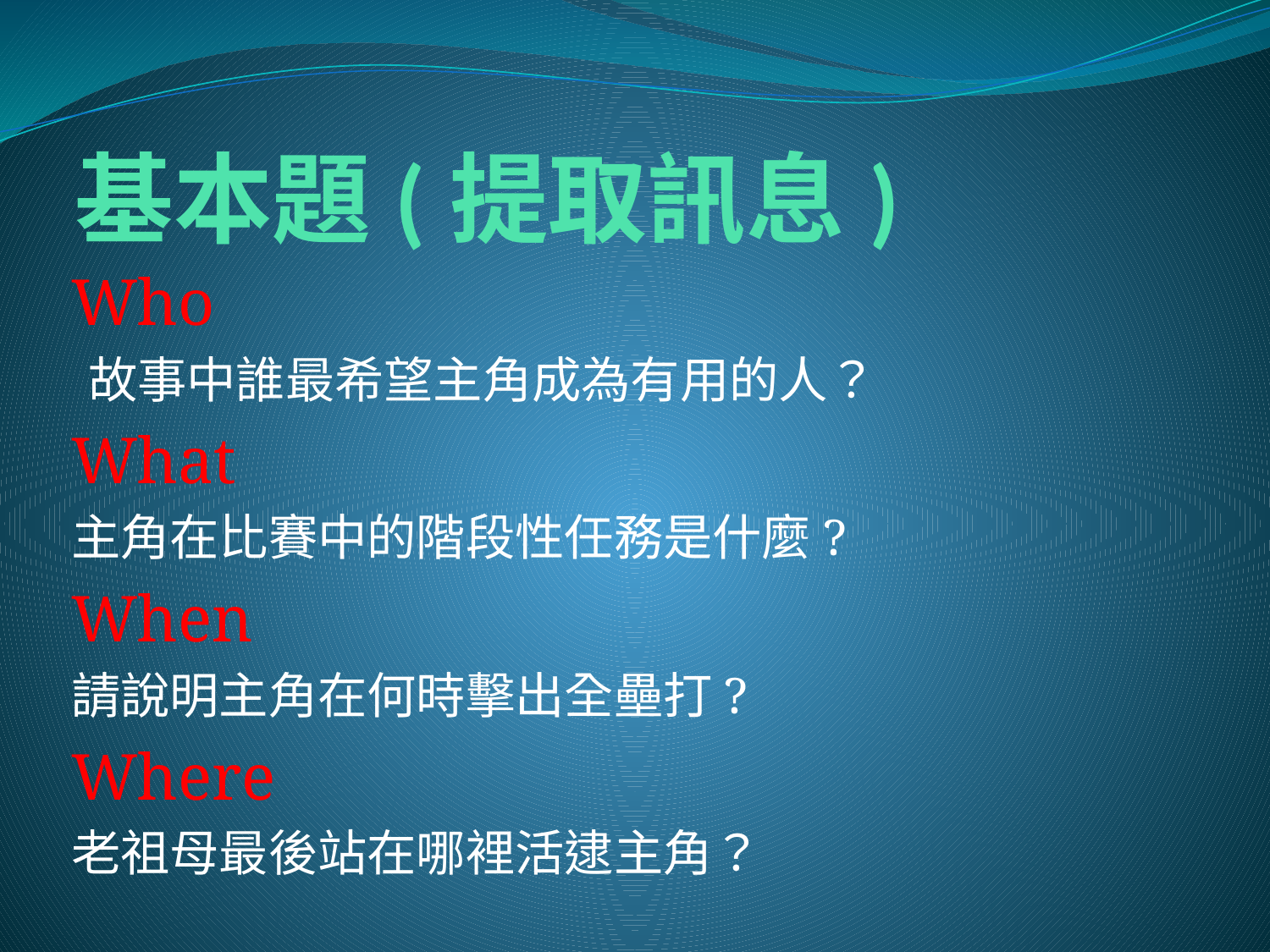

# 基本題(提取訊息)
Who
  故事中誰最希望主角成為有用的人？
What
主角在比賽中的階段性任務是什麼?
When
請說明主角在何時擊出全壘打?
Where
老祖母最後站在哪裡活逮主角？